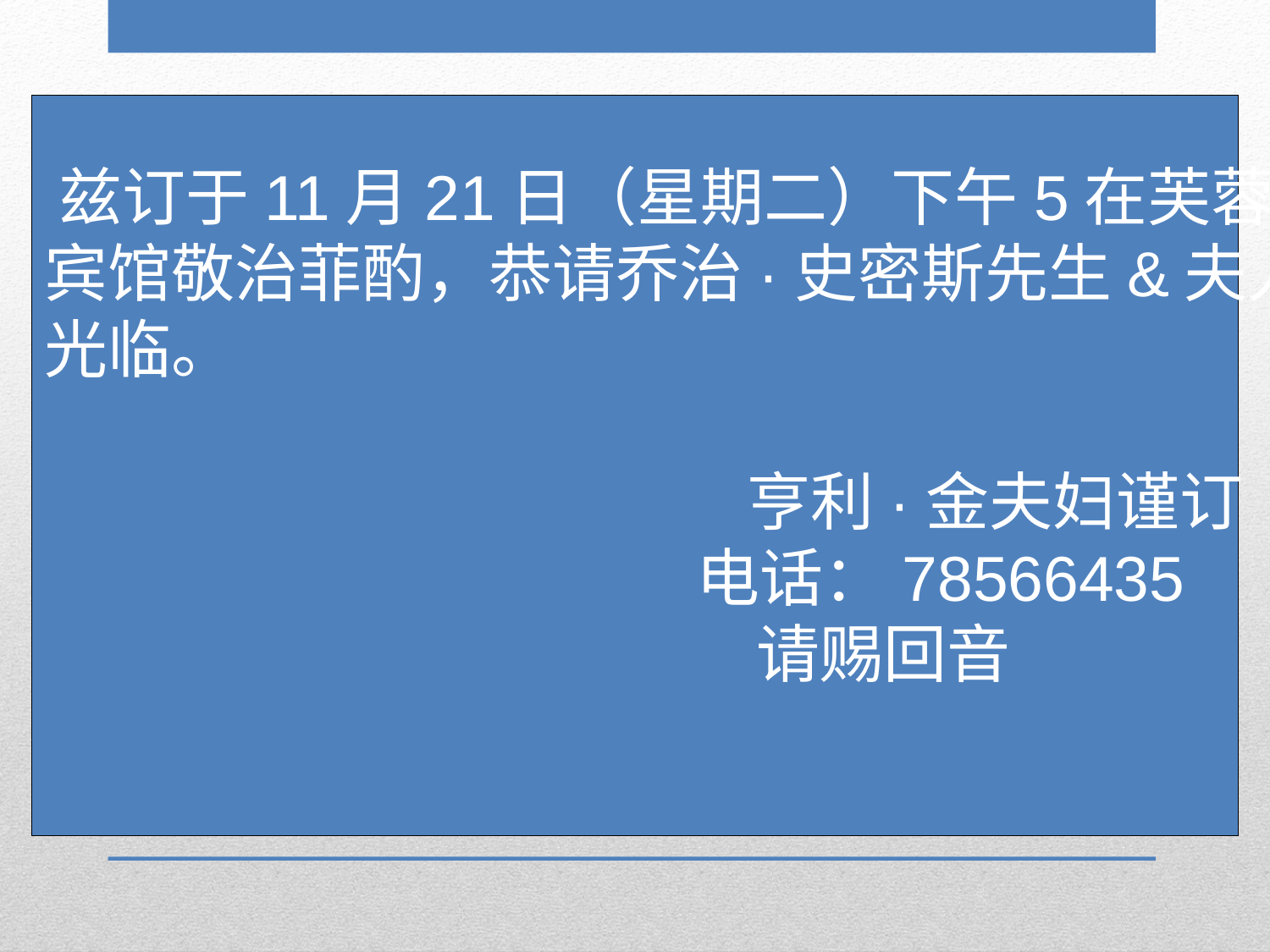

兹订于11月21日（星期二）下午5在芙蓉
宾馆敬治菲酌，恭请乔治·史密斯先生&夫人
光临。

  					亨利·金夫妇谨订
                                    电话：78566435
       		          请赐回音

28